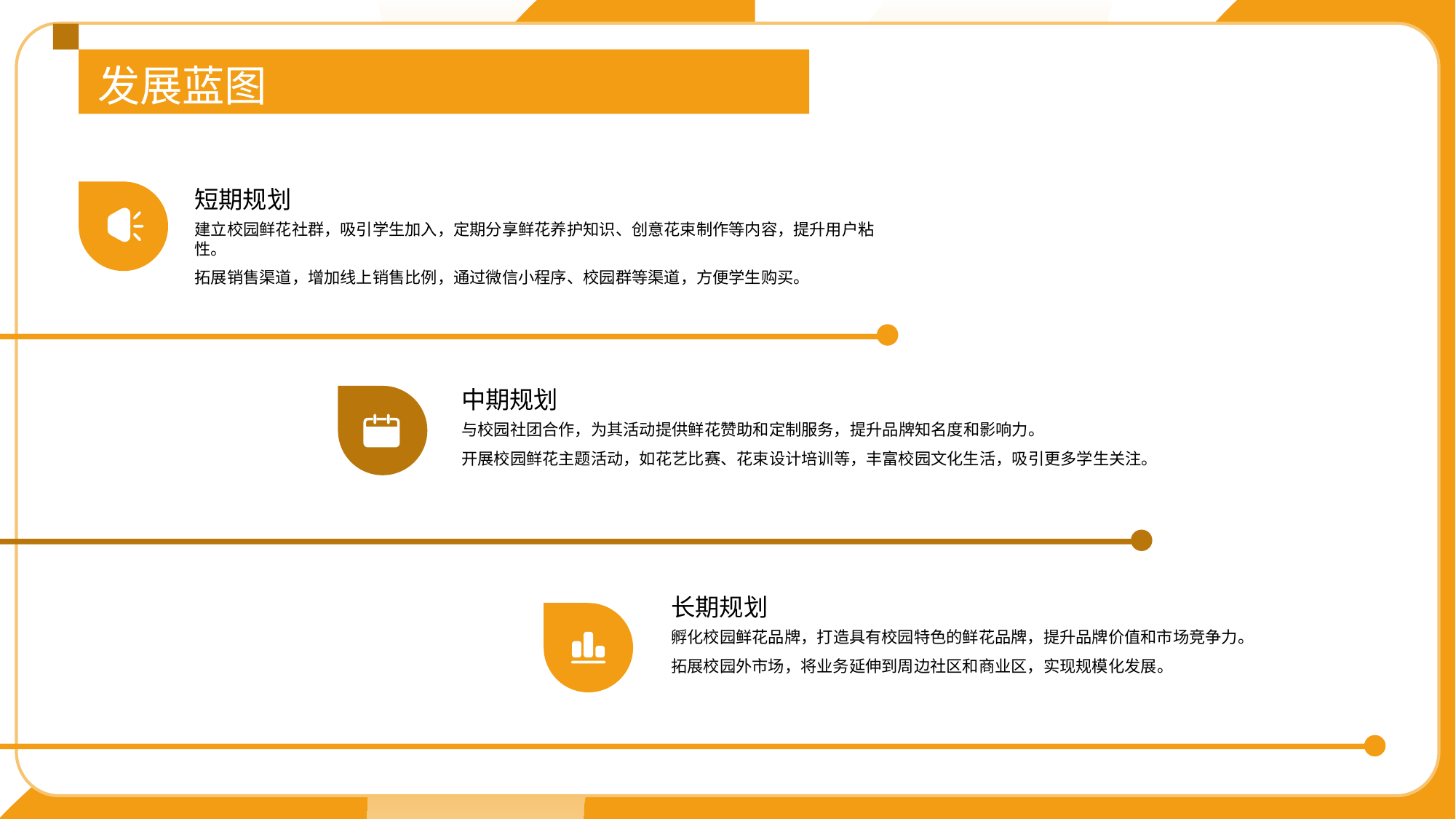

发展蓝图
短期规划

建立校园鲜花社群，吸引学生加入，定期分享鲜花养护知识、创意花束制作等内容，提升用户粘性。
拓展销售渠道，增加线上销售比例，通过微信小程序、校园群等渠道，方便学生购买。

中期规划

与校园社团合作，为其活动提供鲜花赞助和定制服务，提升品牌知名度和影响力。
开展校园鲜花主题活动，如花艺比赛、花束设计培训等，丰富校园文化生活，吸引更多学生关注。

长期规划

孵化校园鲜花品牌，打造具有校园特色的鲜花品牌，提升品牌价值和市场竞争力。
拓展校园外市场，将业务延伸到周边社区和商业区，实现规模化发展。